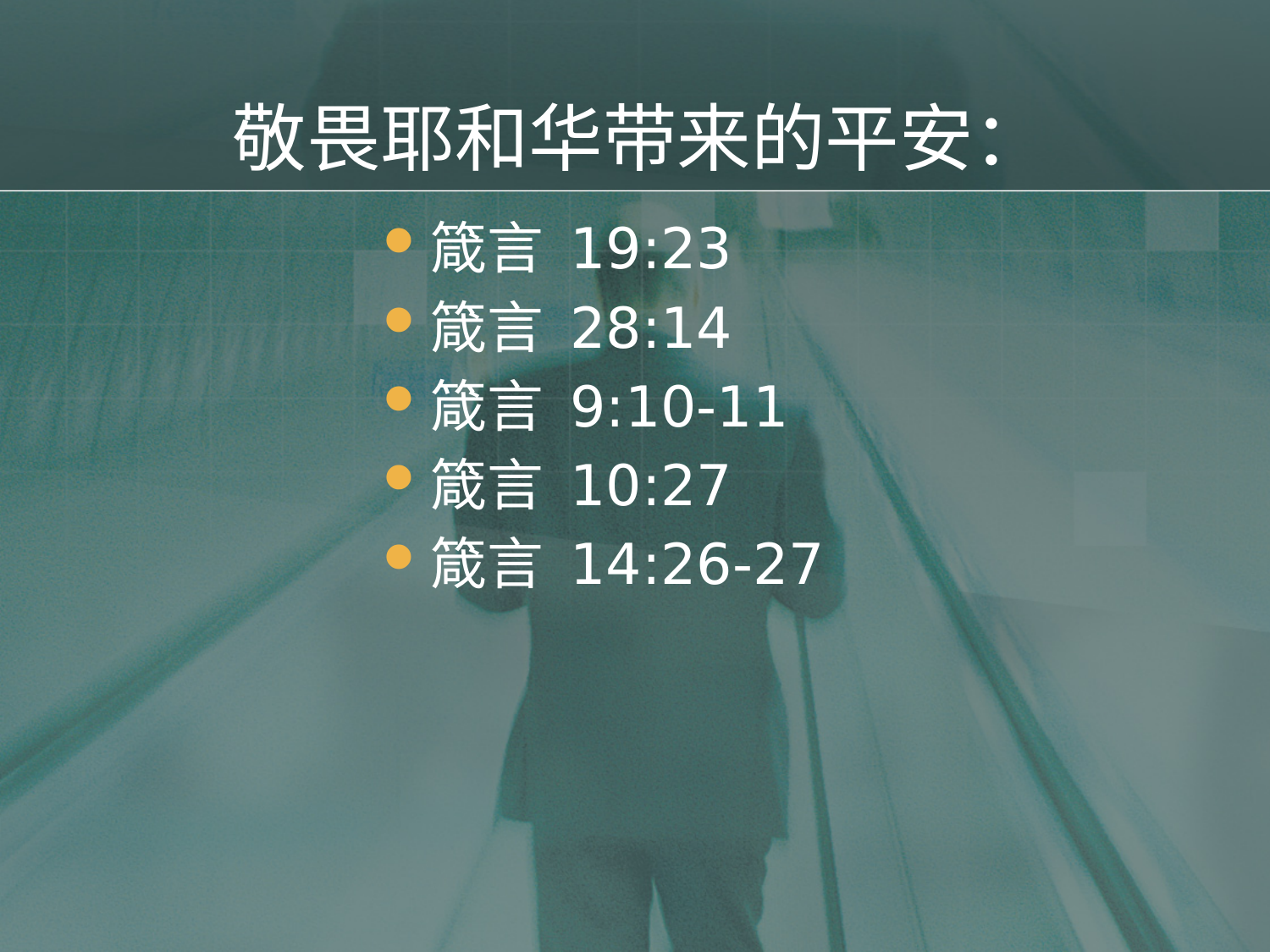

# 敬畏耶和华带来的平安：
箴言 19:23
箴言 28:14
箴言 9:10-11
箴言 10:27
箴言 14:26-27